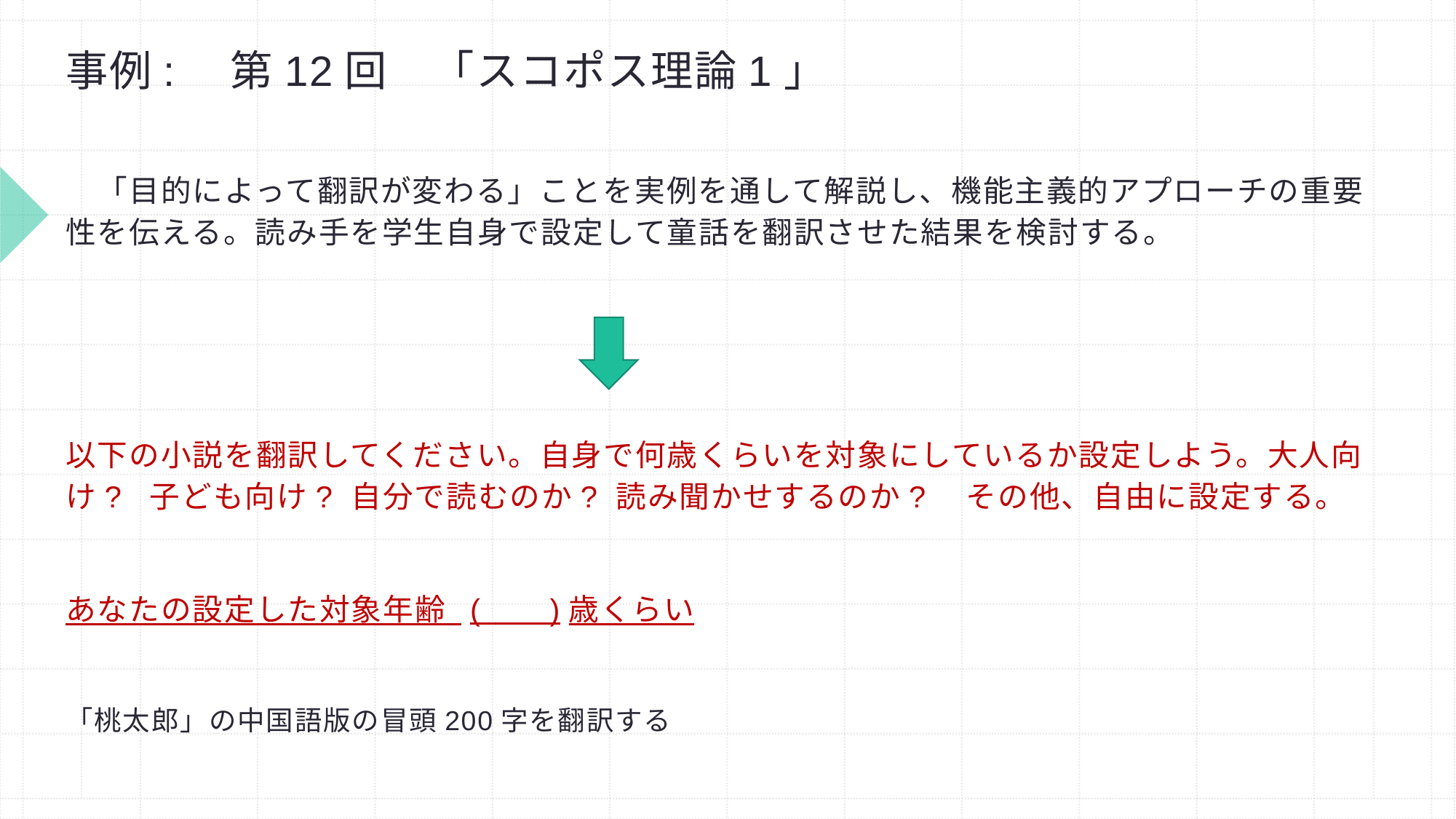

事例:　第12回　「スコポス理論1」

　「目的によって翻訳が変わる」ことを実例を通して解説し、機能主義的アプローチの重要性を伝える。読み手を学生自身で設定して童話を翻訳させた結果を検討する。

以下の小説を翻訳してください。自身で何歳くらいを対象にしているか設定しよう。大人向け?  子ども向け? 自分で読むのか? 読み聞かせするのか?　その他、自由に設定する。

あなたの設定した対象年齢  (       )歳くらい

「桃太郎」の中国語版の冒頭200字を翻訳する